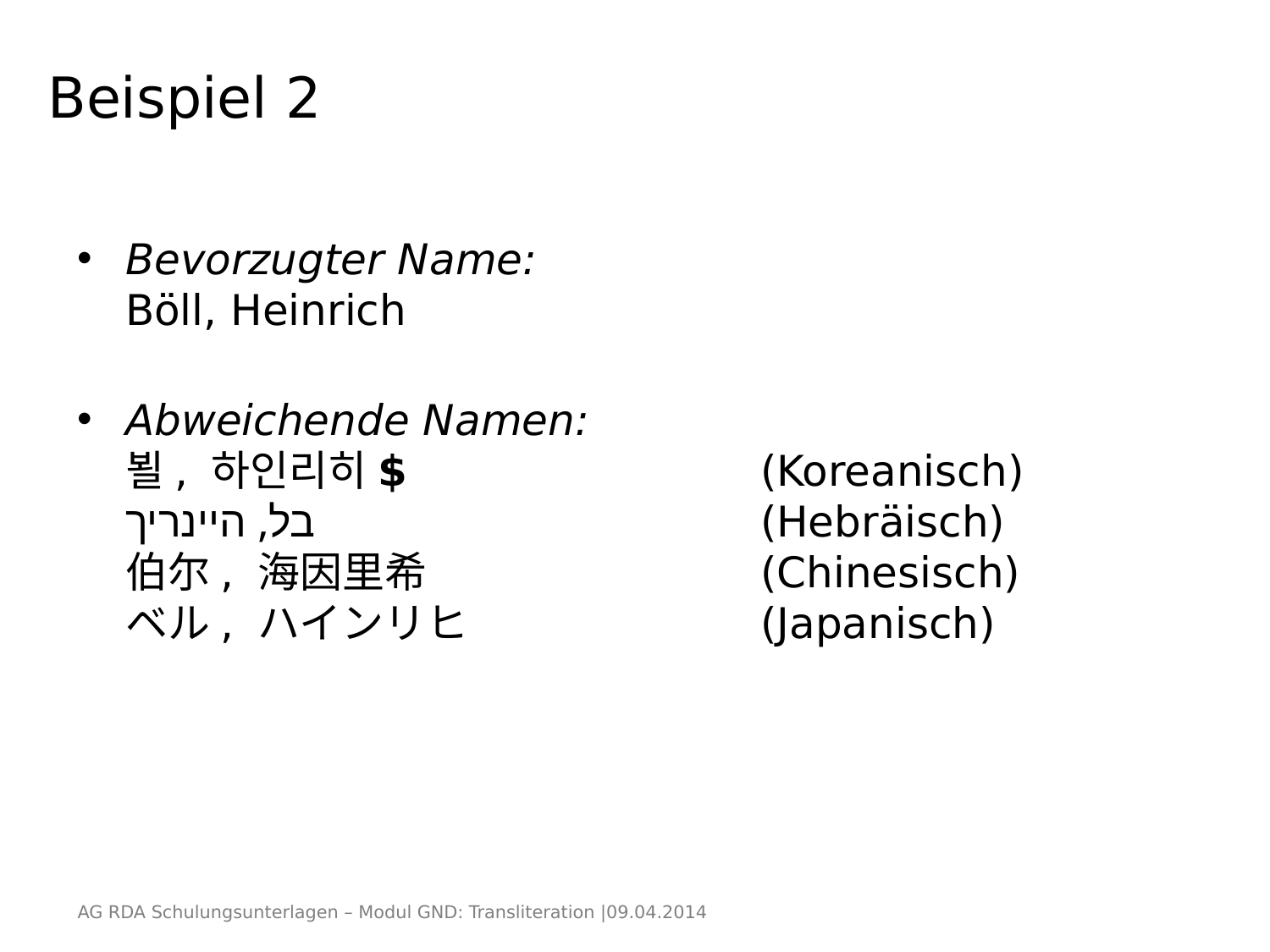

# Beispiel 2
Bevorzugter Name:
Böll, Heinrich
Abweichende Namen:
뵐, 하인리히$ 			(Koreanisch)
בל, היינריך 				(Hebräisch)
伯尔, 海因里希 			(Chinesisch)
ベル, ハインリヒ 			(Japanisch)

AG RDA Schulungsunterlagen – Modul GND: Transliteration |09.04.2014